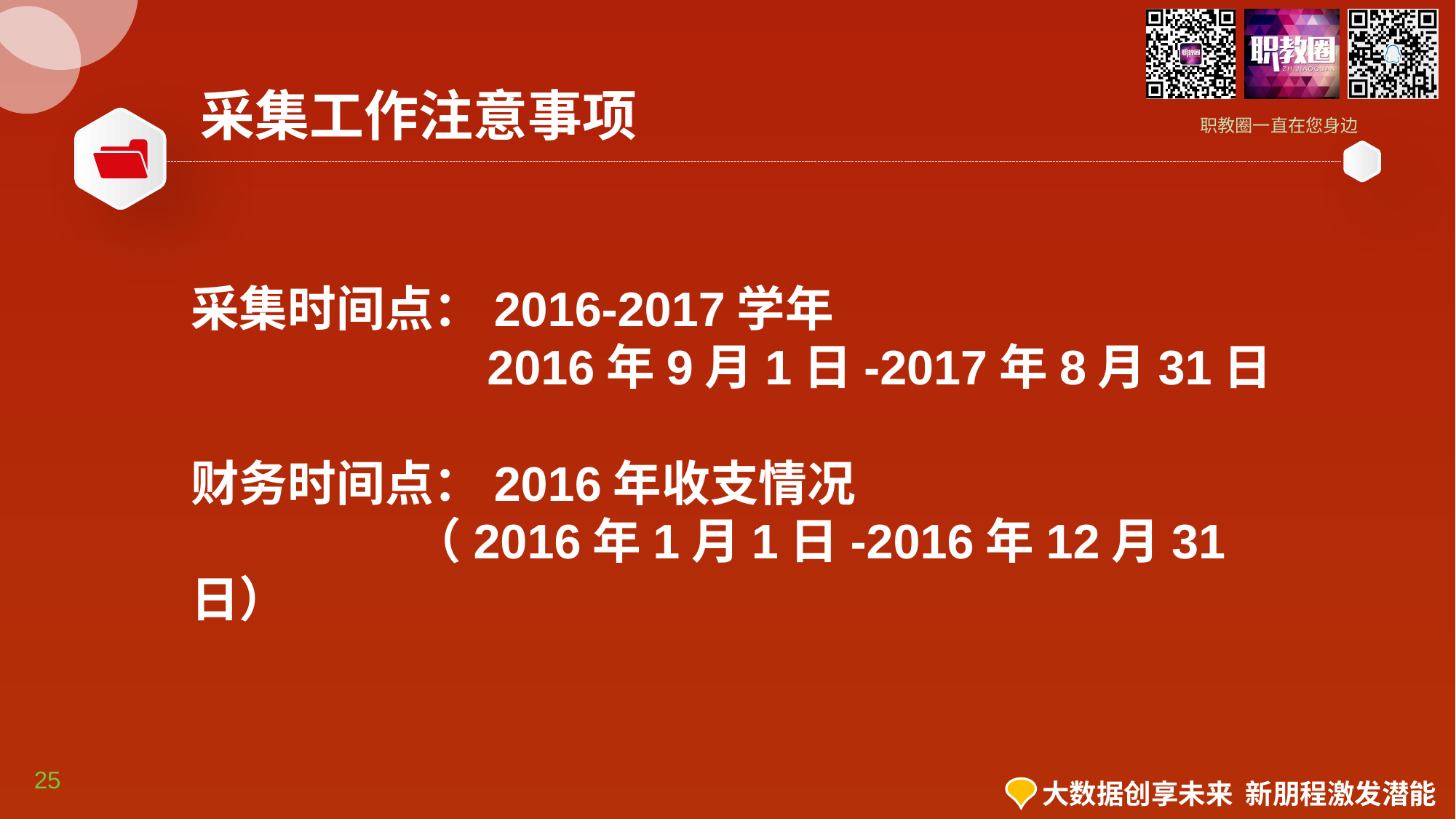

采集工作注意事项

采集时间点：2016-2017学年
                      2016年9月1日-2017年8月31日

财务时间点：2016年收支情况
                   （2016年1月1日-2016年12月31日）